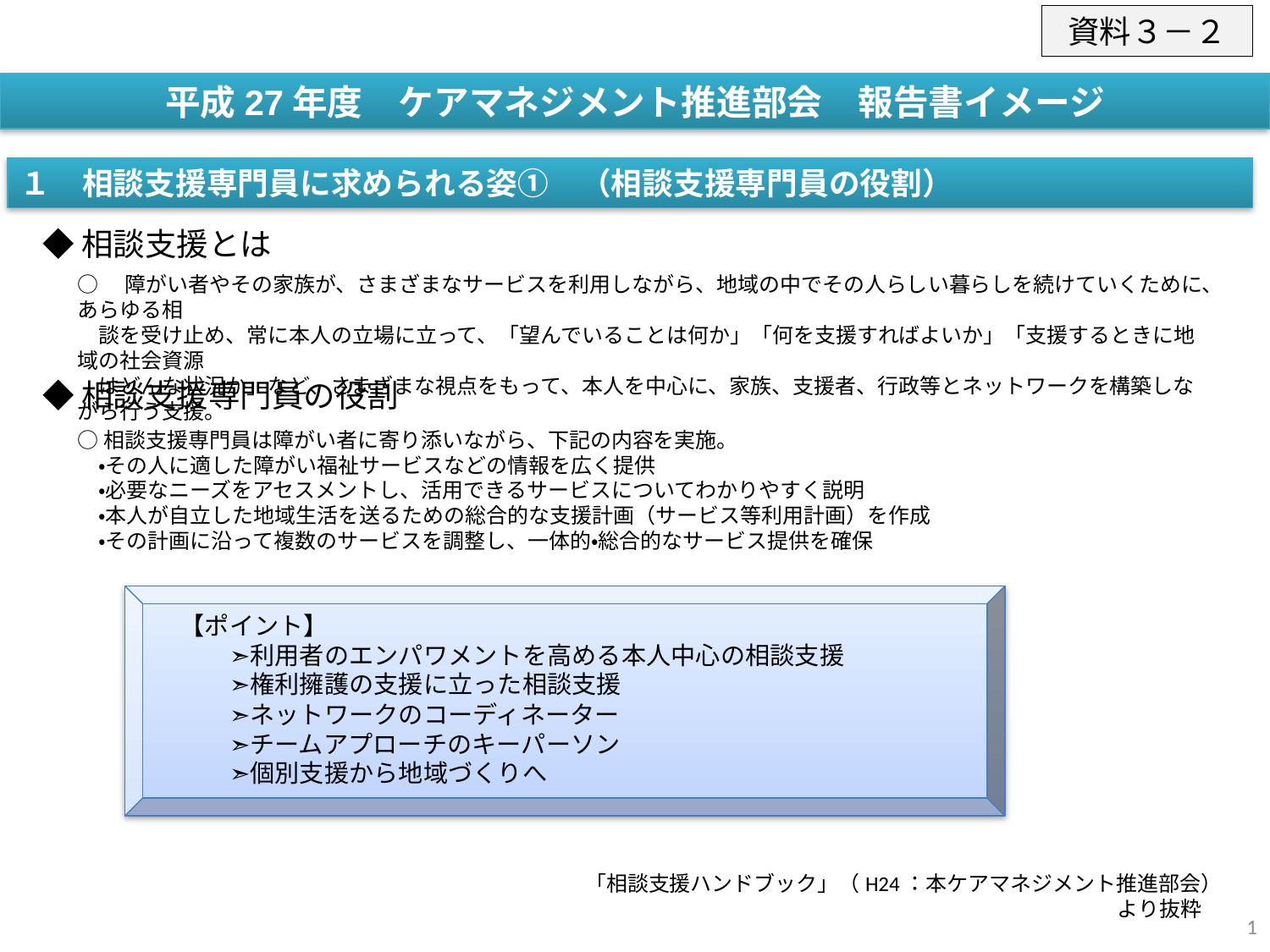

資料３－２
平成27年度　ケアマネジメント推進部会　報告書イメージ
１　相談支援専門員に求められる姿①　（相談支援専門員の役割）
◆相談支援とは
○　障がい者やその家族が、さまざまなサービスを利用しながら、地域の中でその人らしい暮らしを続けていくために、あらゆる相
　談を受け止め、常に本人の立場に立って、「望んでいることは何か」「何を支援すればよいか」「支援するときに地域の社会資源
　はどんな状況か」など、さまざまな視点をもって、本人を中心に、家族、支援者、行政等とネットワークを構築しながら行う支援。
◆相談支援専門員の役割
○相談支援専門員は障がい者に寄り添いながら、下記の内容を実施。
　・その人に適した障がい福祉サービスなどの情報を広く提供
　・必要なニーズをアセスメントし、活用できるサービスについてわかりやすく説明
　・本人が自立した地域生活を送るための総合的な支援計画（サービス等利用計画）を作成
　・その計画に沿って複数のサービスを調整し、一体的・総合的なサービス提供を確保

　【ポイント】
　　　➣利用者のエンパワメントを高める本人中心の相談支援
　　　➣権利擁護の支援に立った相談支援
　　　➣ネットワークのコーディネーター
　　　➣チームアプローチのキーパーソン
　　　➣個別支援から地域づくりへ
「相談支援ハンドブック」（H24：本ケアマネジメント推進部会）より抜粋
1